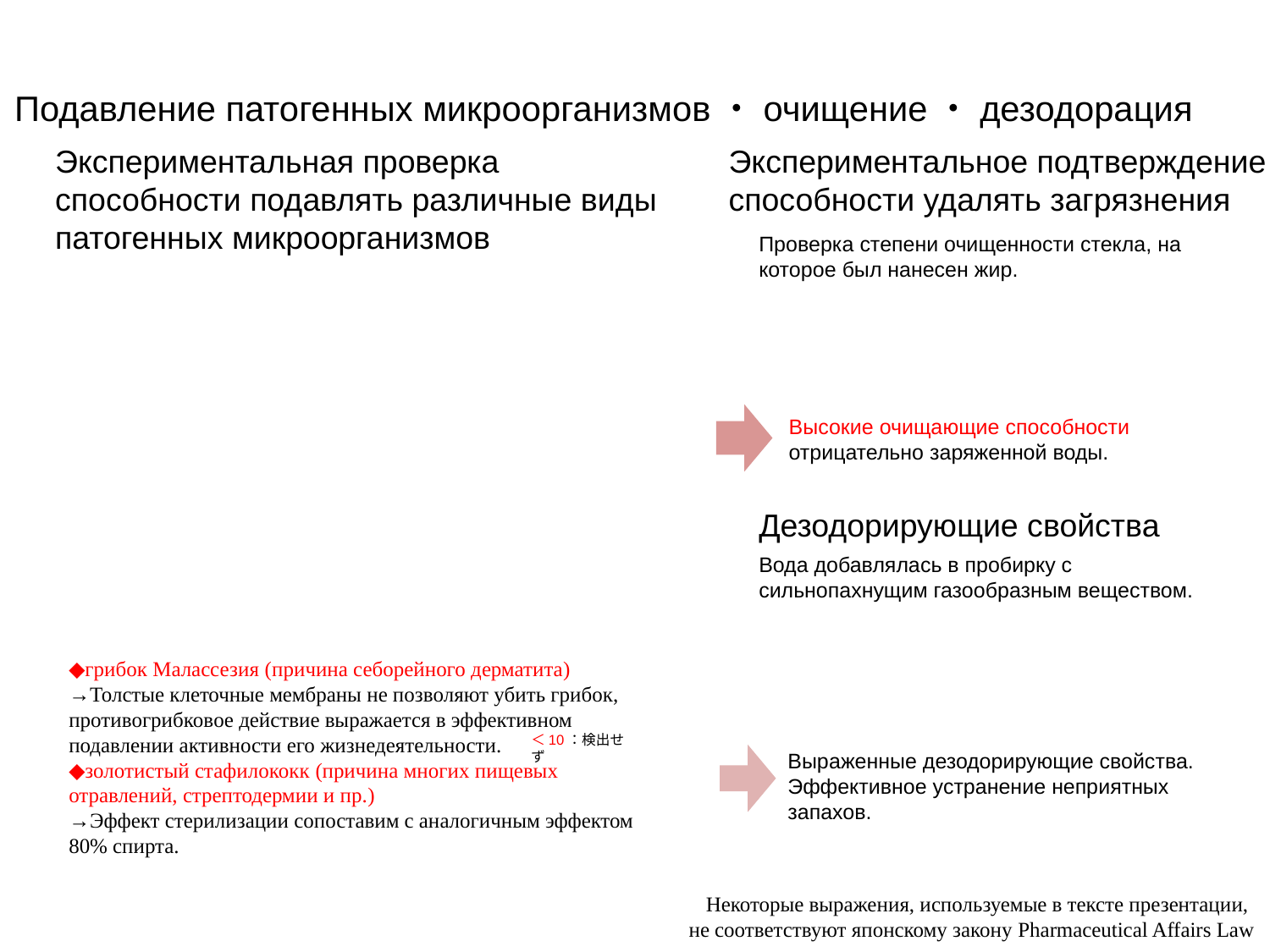

Подавление патогенных микроорганизмов・очищение・дезодорация
Экспериментальное подтверждение
способности удалять загрязнения
Проверка степени очищенности стекла, на которое был нанесен жир.
Высокие очищающие способности отрицательно заряженной воды.

Экспериментальная проверка способности подавлять различные виды патогенных микроорганизмов
   Дезодорирующие свойства
Вода добавлялась в пробирку с сильнопахнущим газообразным веществом.
Выраженные дезодорирующие свойства.
Эффективное устранение неприятных запахов.

◆грибок Малассезия (причина себорейного дерматита)
→Толстые клеточные мембраны не позволяют убить грибок, противогрибковое действие выражается в эффективном подавлении активности его жизнедеятельности.
◆золотистый стафилококк (причина многих пищевых отравлений, стрептодермии и пр.)
→Эффект стерилизации сопоставим с аналогичным эффектом 80% спирта.
＜10：検出せず
Некоторые выражения, используемые в тексте презентации,
не соответствуют японскому закону Pharmaceutical Affairs Law